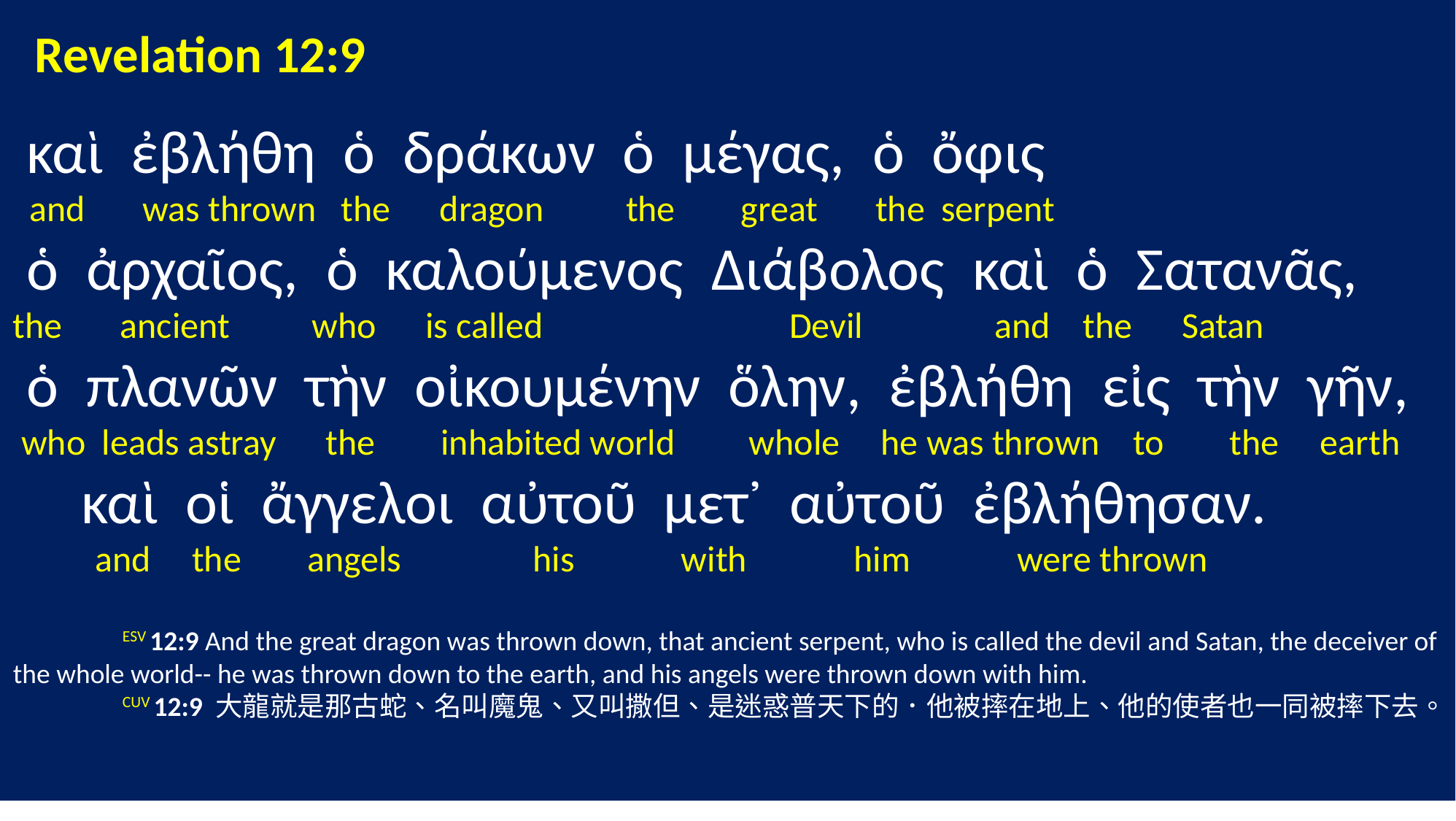

Revelation 12:9

 καὶ  ἐβλήθη  ὁ  δράκων  ὁ  μέγας,  ὁ  ὄφις
  and       was thrown   the      dragon          the        great       the  serpent
 ὁ  ἀρχαῖος,  ὁ  καλούμενος  Διάβολος  καὶ  ὁ  Σατανᾶς,
the       ancient          who      is called                              Devil                and    the      Satan
 ὁ  πλανῶν  τὴν  οἰκουμένην  ὅλην,  ἐβλήθη  εἰς  τὴν  γῆν,
 who  leads astray      the        inhabited world         whole     he was thrown    to        the     earth
     καὶ  οἱ  ἄγγελοι  αὐτοῦ  μετ᾽  αὐτοῦ  ἐβλήθησαν.
          and     the        angels                his             with             him             were thrown

	ESV 12:9 And the great dragon was thrown down, that ancient serpent, who is called the devil and Satan, the deceiver of the whole world-- he was thrown down to the earth, and his angels were thrown down with him.
	CUV 12:9 大龍就是那古蛇、名叫魔鬼、又叫撒但、是迷惑普天下的．他被摔在地上、他的使者也一同被摔下去。